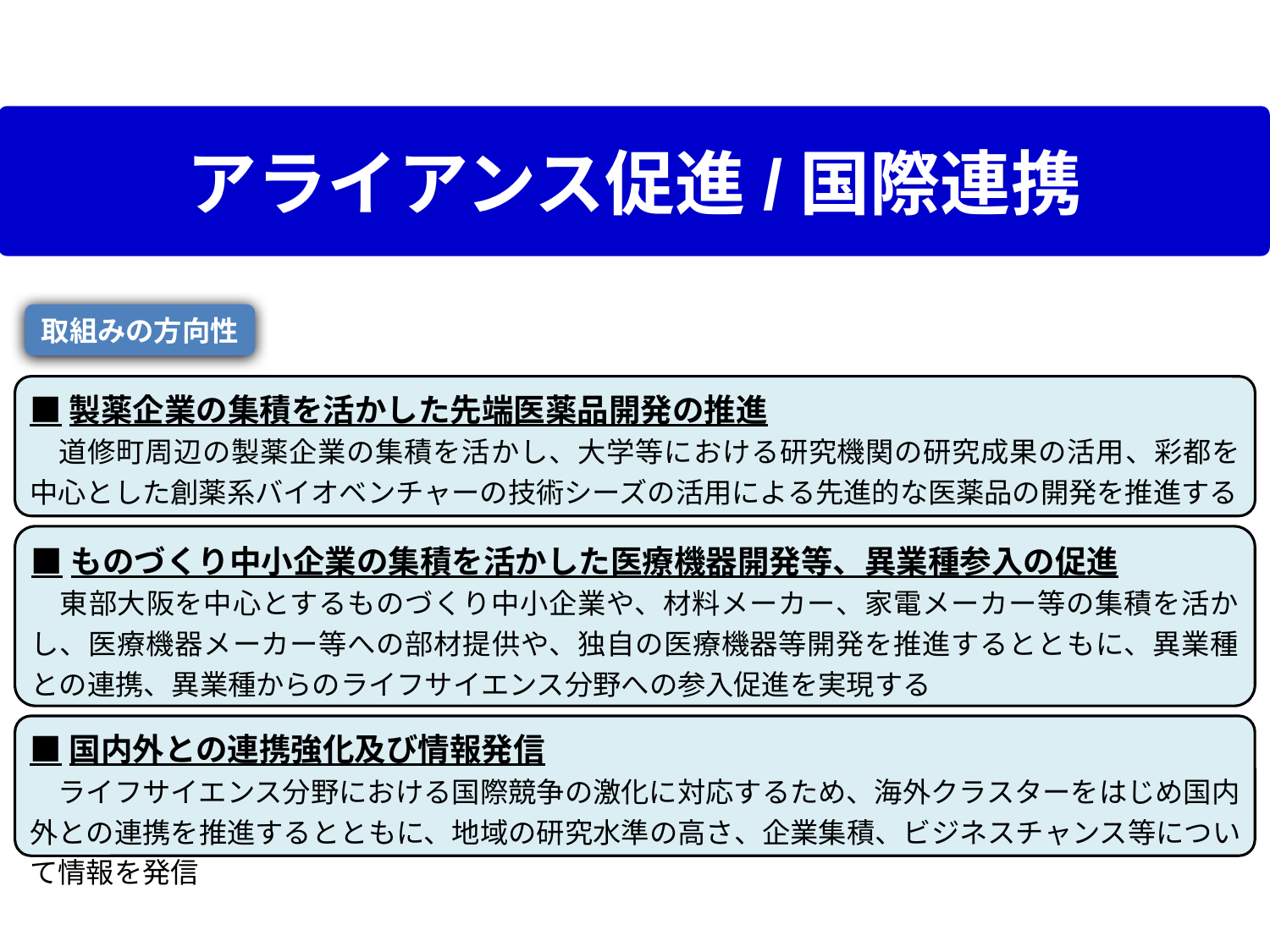

アライアンス促進/国際連携
取組みの方向性
■製薬企業の集積を活かした先端医薬品開発の推進
　道修町周辺の製薬企業の集積を活かし、大学等における研究機関の研究成果の活用、彩都を中心とした創薬系バイオベンチャーの技術シーズの活用による先進的な医薬品の開発を推進する
■ものづくり中小企業の集積を活かした医療機器開発等、異業種参入の促進
　東部大阪を中心とするものづくり中小企業や、材料メーカー、家電メーカー等の集積を活かし、医療機器メーカー等への部材提供や、独自の医療機器等開発を推進するとともに、異業種との連携、異業種からのライフサイエンス分野への参入促進を実現する
■国内外との連携強化及び情報発信
　ライフサイエンス分野における国際競争の激化に対応するため、海外クラスターをはじめ国内外との連携を推進するとともに、地域の研究水準の高さ、企業集積、ビジネスチャンス等について情報を発信